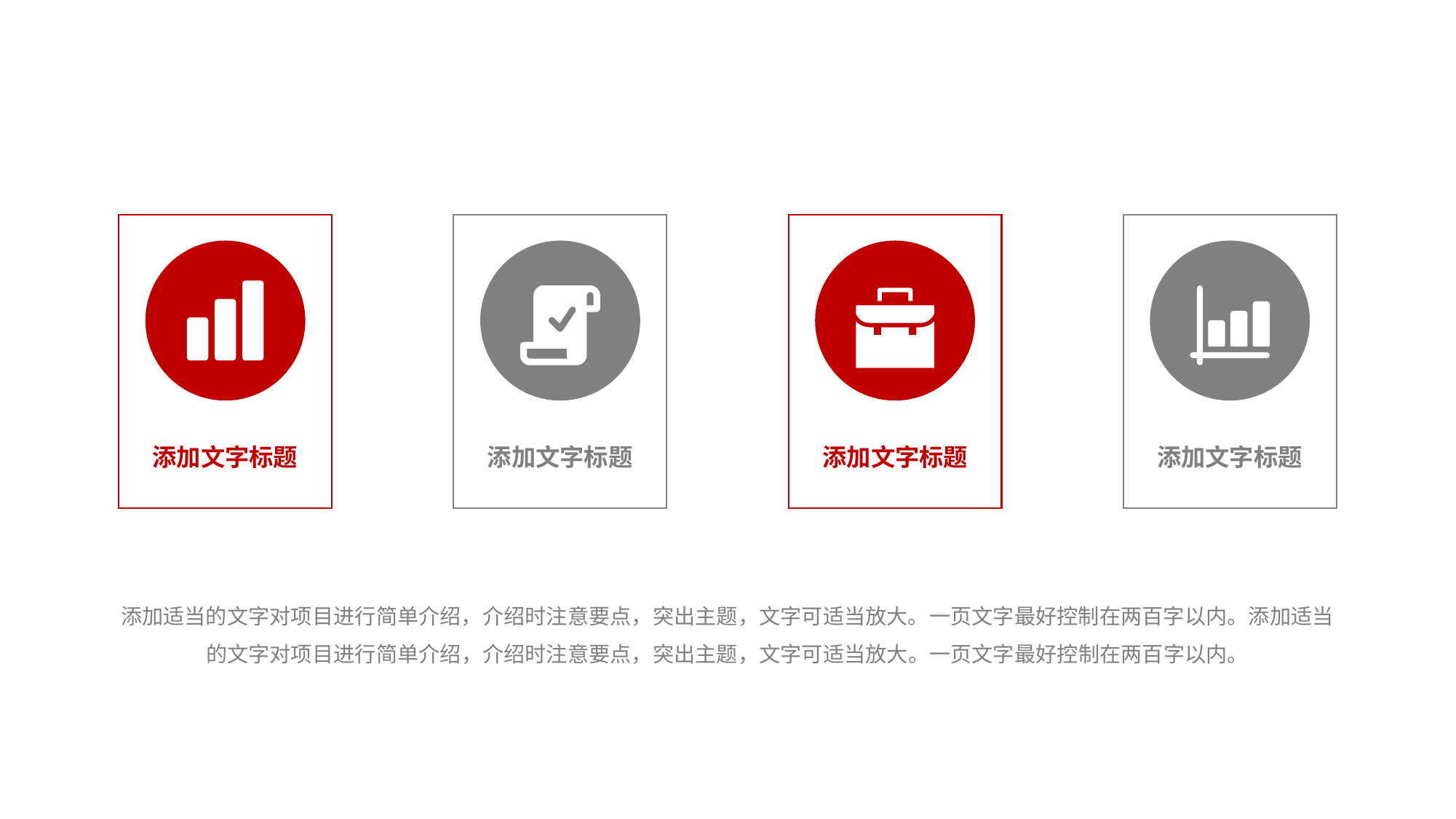

添加文字标题

添加文字标题

添加文字标题

添加文字标题
添加适当的文字对项目进行简单介绍，介绍时注意要点，突出主题，文字可适当放大。一页文字最好控制在两百字以内。添加适当的文字对项目进行简单介绍，介绍时注意要点，突出主题，文字可适当放大。一页文字最好控制在两百字以内。